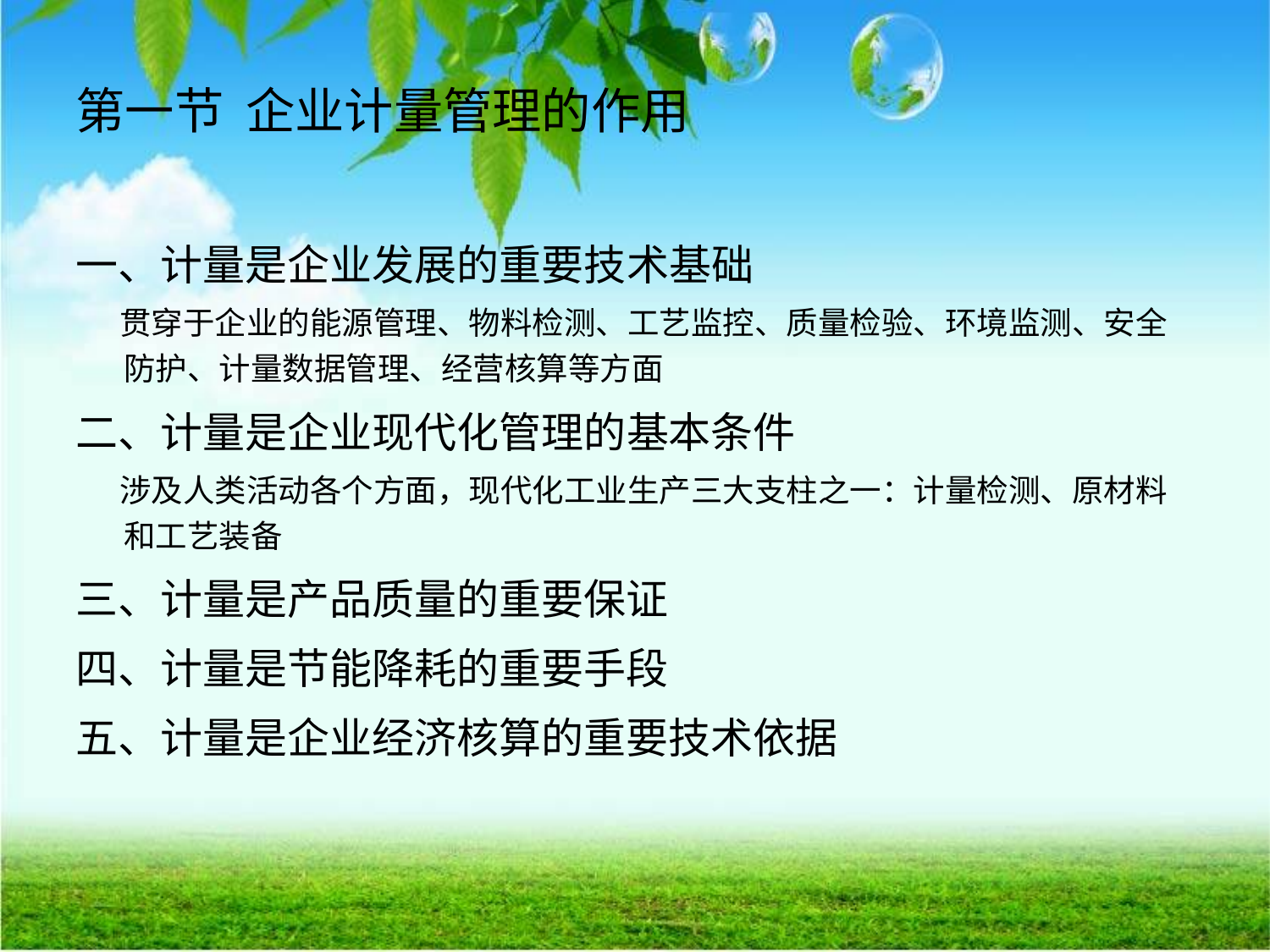

一、计量是企业发展的重要技术基础
     贯穿于企业的能源管理、物料检测、工艺监控、质量检验、环境监测、安全防护、计量数据管理、经营核算等方面
二、计量是企业现代化管理的基本条件
     涉及人类活动各个方面，现代化工业生产三大支柱之一：计量检测、原材料和工艺装备
三、计量是产品质量的重要保证
四、计量是节能降耗的重要手段
五、计量是企业经济核算的重要技术依据
# 第一节  企业计量管理的作用